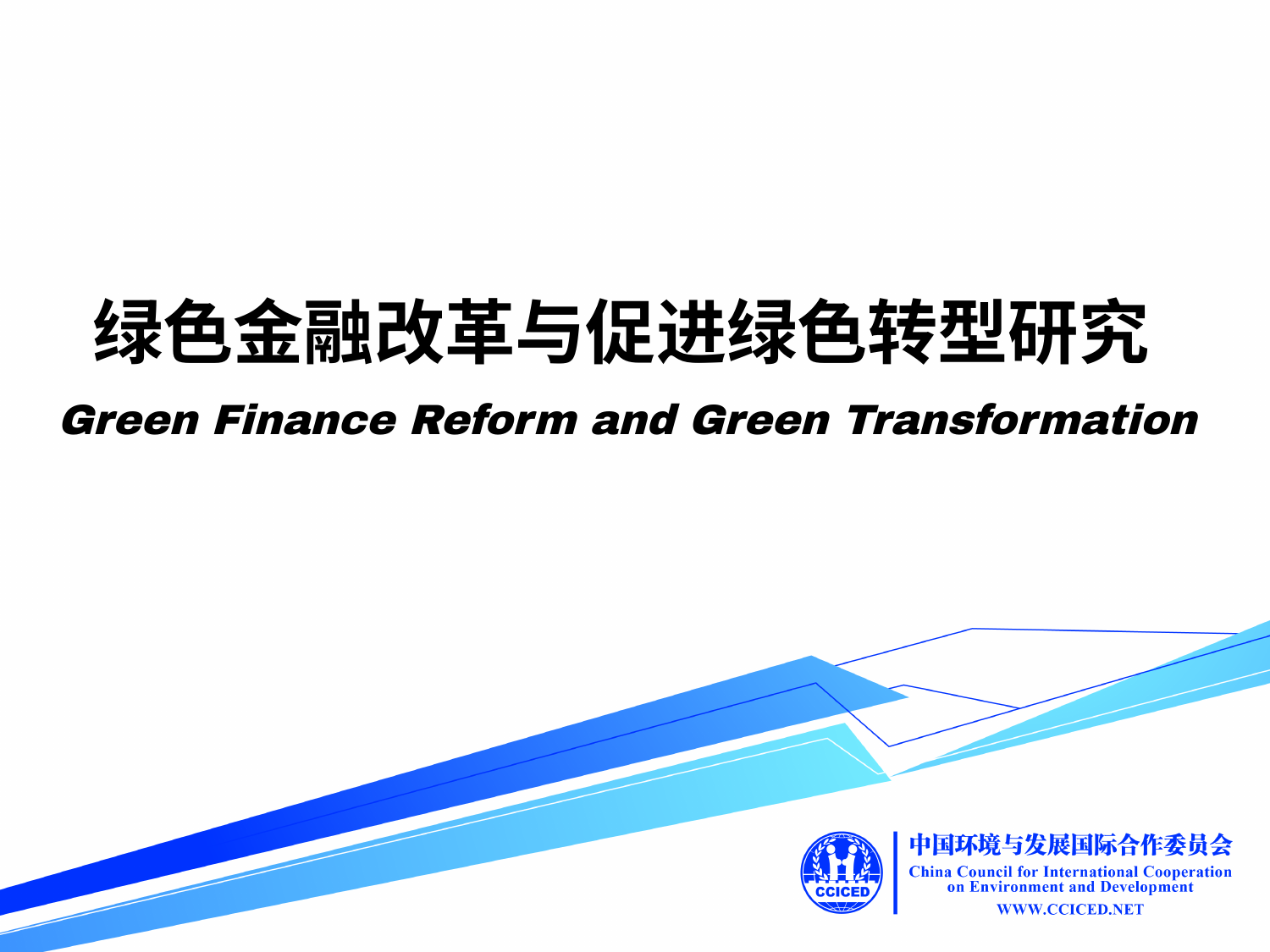

绿色金融改革与促进绿色转型研究
Green Finance Reform and Green Transformation